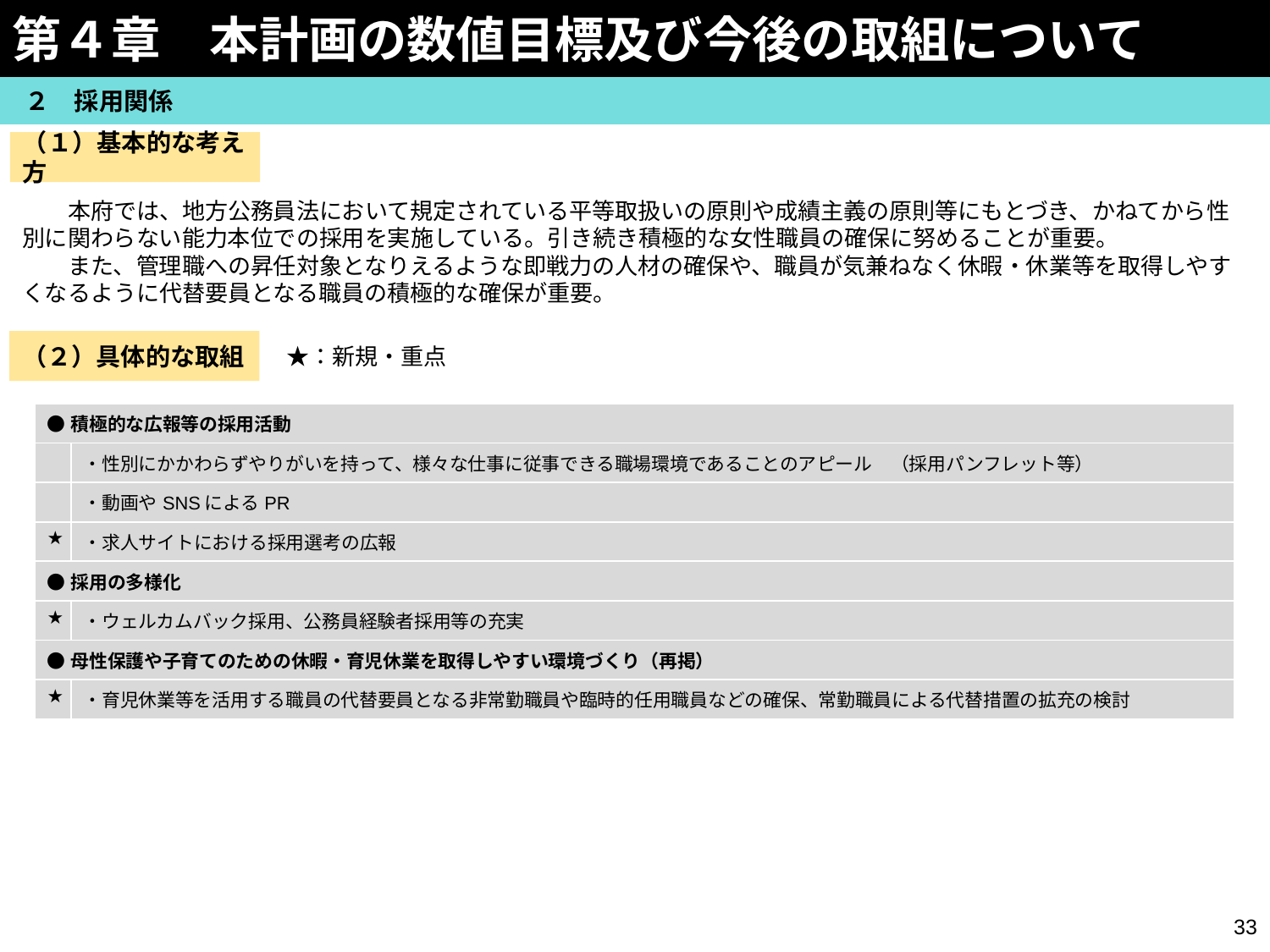

第４章　本計画の数値目標及び今後の取組について
　２　採用関係
（１）基本的な考え方

　　本府では、地方公務員法において規定されている平等取扱いの原則や成績主義の原則等にもとづき、かねてから性別に関わらない能力本位での採用を実施している。引き続き積極的な女性職員の確保に努めることが重要。
　　また、管理職への昇任対象となりえるような即戦力の人材の確保や、職員が気兼ねなく休暇・休業等を取得しやすくなるように代替要員となる職員の積極的な確保が重要。

（２）具体的な取組
　★：新規・重点
| ●積極的な広報等の採用活動 |  |
| --- | --- |
|  | ・性別にかかわらずやりがいを持って、様々な仕事に従事できる職場環境であることのアピール　（採用パンフレット等） |
|  | ・動画やSNSによるPR |
| ★ | ・求人サイトにおける採用選考の広報 |
| ●採用の多様化 |  |
| ★ | ・ウェルカムバック採用、公務員経験者採用等の充実 |
| ●母性保護や子育てのための休暇・育児休業を取得しやすい環境づくり（再掲） |  |
| ★ | ・育児休業等を活用する職員の代替要員となる非常勤職員や臨時的任用職員などの確保、常勤職員による代替措置の拡充の検討 |

33